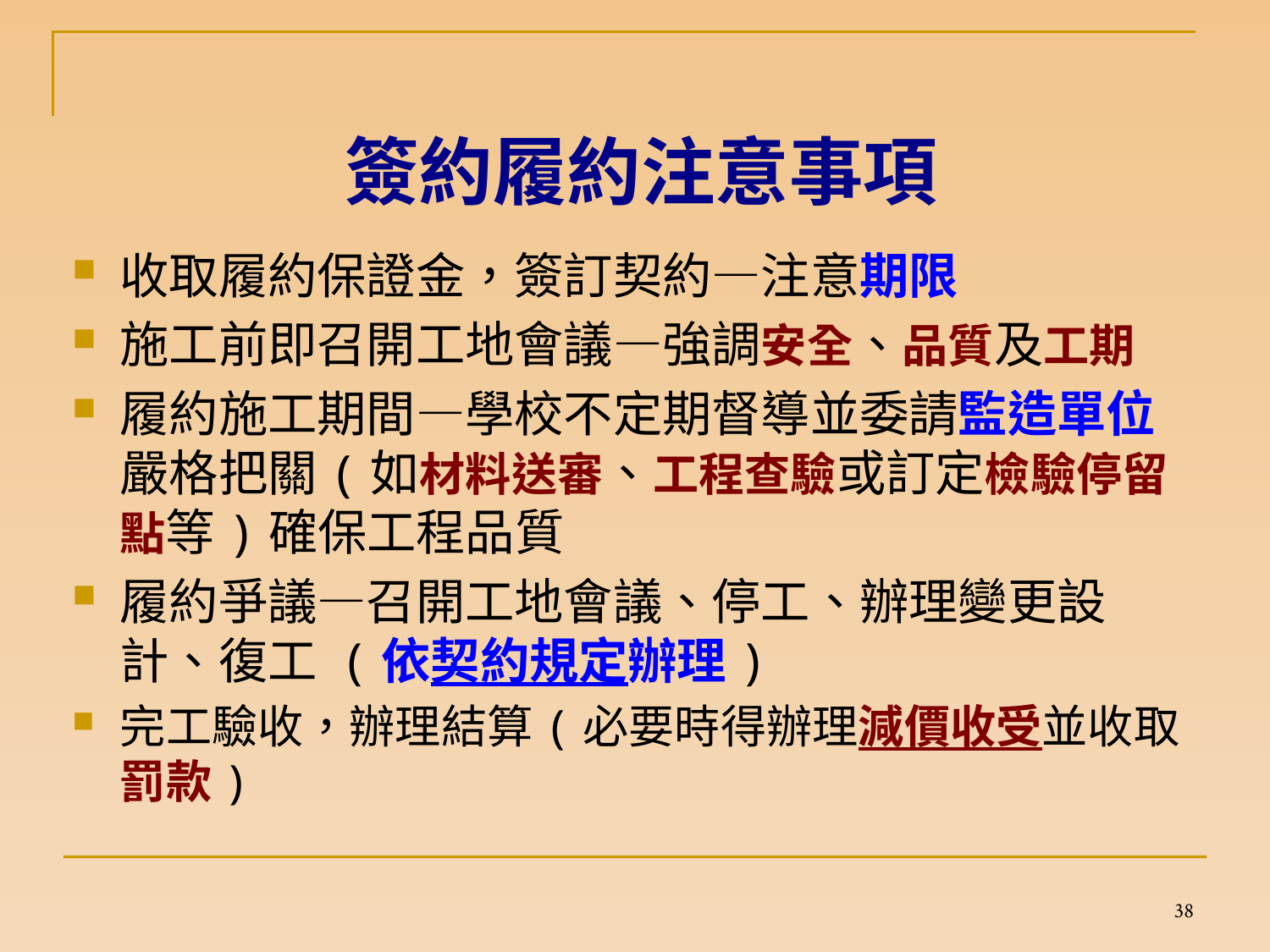

# 簽約履約注意事項
收取履約保證金，簽訂契約—注意期限
施工前即召開工地會議—強調安全、品質及工期
履約施工期間—學校不定期督導並委請監造單位嚴格把關(如材料送審、工程查驗或訂定檢驗停留點等)確保工程品質
履約爭議—召開工地會議、停工、辦理變更設計、復工 (依契約規定辦理)
完工驗收，辦理結算(必要時得辦理減價收受並收取罰款)
38